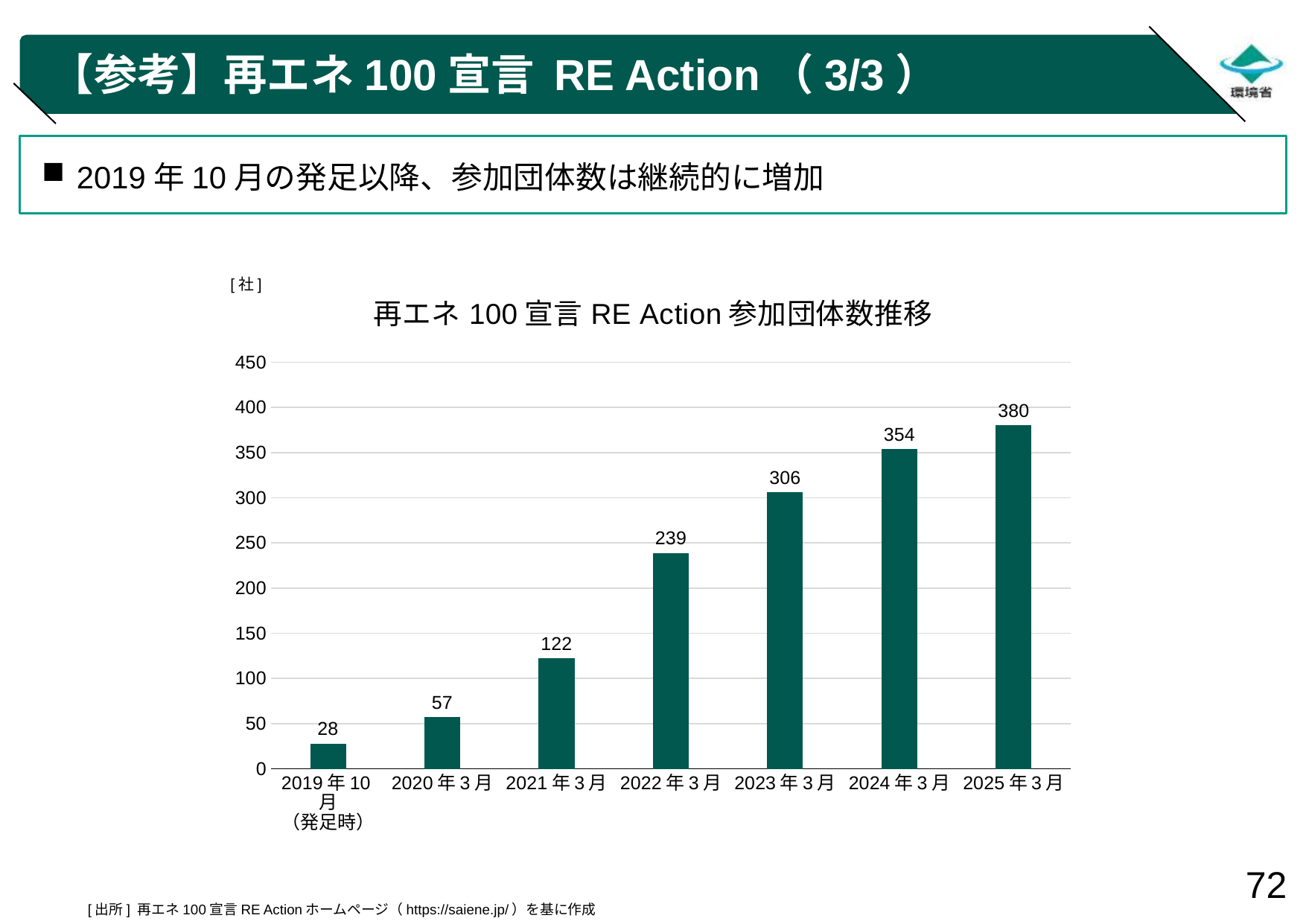

# 【参考】再エネ100宣言 RE Action（3/3）
2019年10月の発足以降、参加団体数は継続的に増加

### Chart: 再エネ100宣言RE Action参加団体数推移

| Category | 系列 1 |
|---|---|
| 2019年10月
（発足時） | 28.0 |
| 2020年3月 | 57.0 |
| 2021年3月 | 122.0 |
| 2022年3月 | 239.0 |
| 2023年3月 | 306.0 |
| 2024年3月 | 354.0 |
| 2025年3月 | 380.0 |
[社]
[出所] 再エネ100宣言RE Actionホームページ（https://saiene.jp/）を基に作成